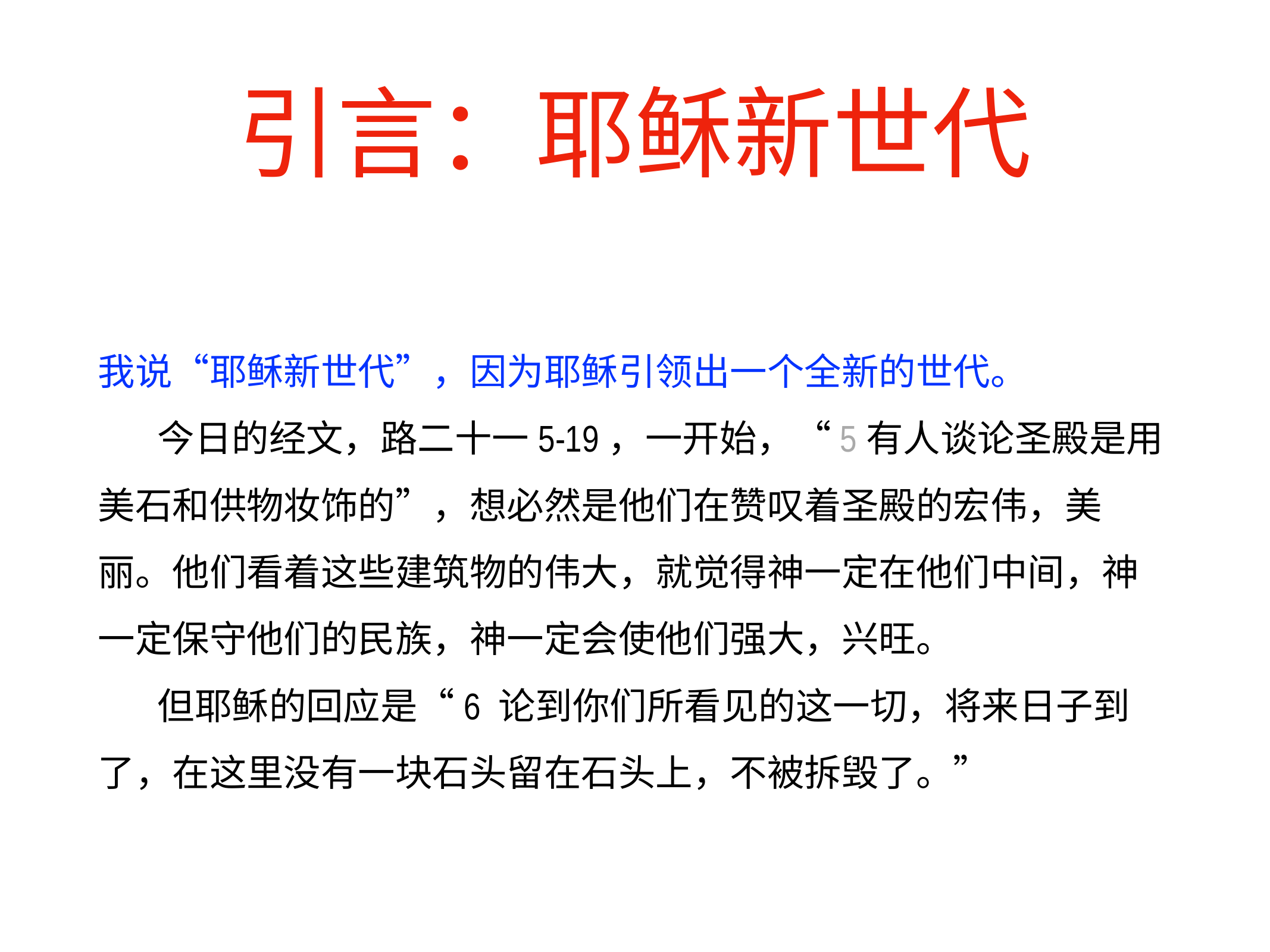

# 引言：耶稣新世代
我说“耶稣新世代”，因为耶稣引领出一个全新的世代。
今日的经文，路二十一5-19，一开始，“5有人谈论圣殿是用美石和供物妆饰的”，想必然是他们在赞叹着圣殿的宏伟，美丽。他们看着这些建筑物的伟大，就觉得神一定在他们中间，神一定保守他们的民族，神一定会使他们强大，兴旺。
但耶稣的回应是“6 论到你们所看见的这一切，将来日子到了，在这里没有一块石头留在石头上，不被拆毁了。”